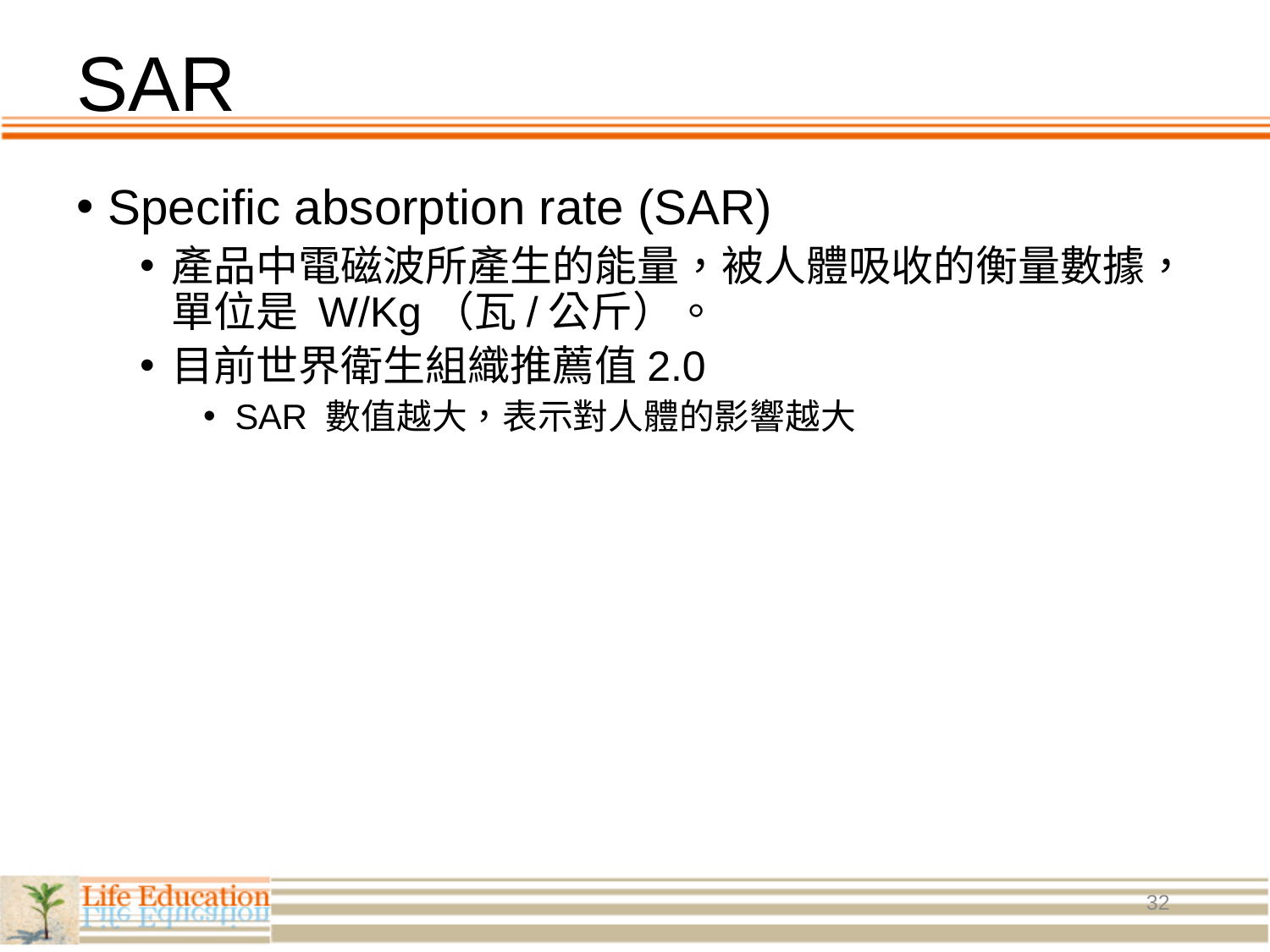

# SAR
Specific absorption rate (SAR)
產品中電磁波所產生的能量，被人體吸收的衡量數據，單位是 W/Kg（瓦/公斤）。
目前世界衛生組織推薦值2.0
SAR 數值越大，表示對人體的影響越大
32